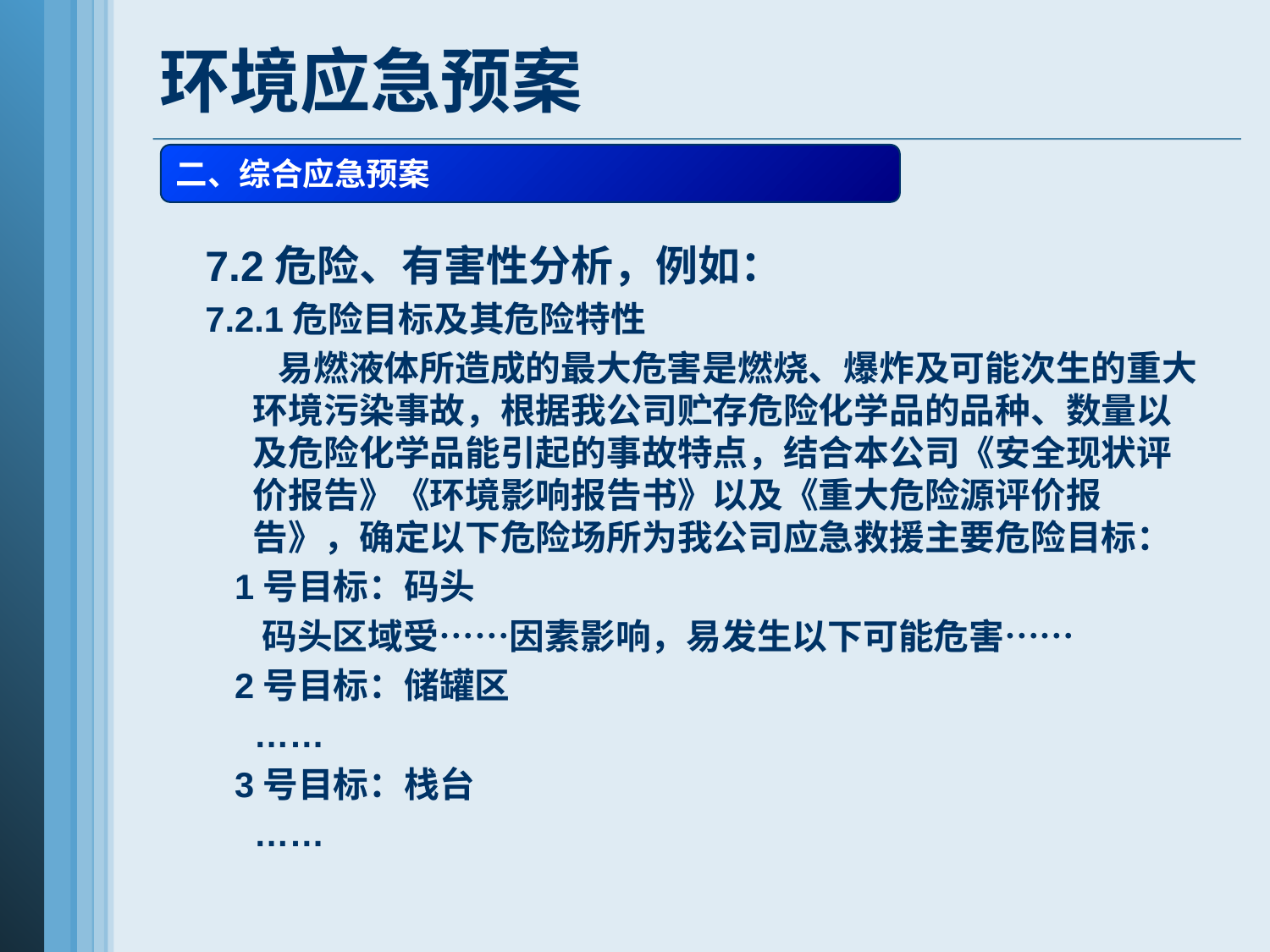

# 环境应急预案
二、综合应急预案
7.2危险、有害性分析，例如：
7.2.1危险目标及其危险特性
        易燃液体所造成的最大危害是燃烧、爆炸及可能次生的重大环境污染事故，根据我公司贮存危险化学品的品种、数量以及危险化学品能引起的事故特点，结合本公司《安全现状评价报告》《环境影响报告书》以及《重大危险源评价报告》，确定以下危险场所为我公司应急救援主要危险目标：
   1号目标：码头
      码头区域受……因素影响，易发生以下可能危害……
   2号目标：储罐区
     ……
   3号目标：栈台
     ……